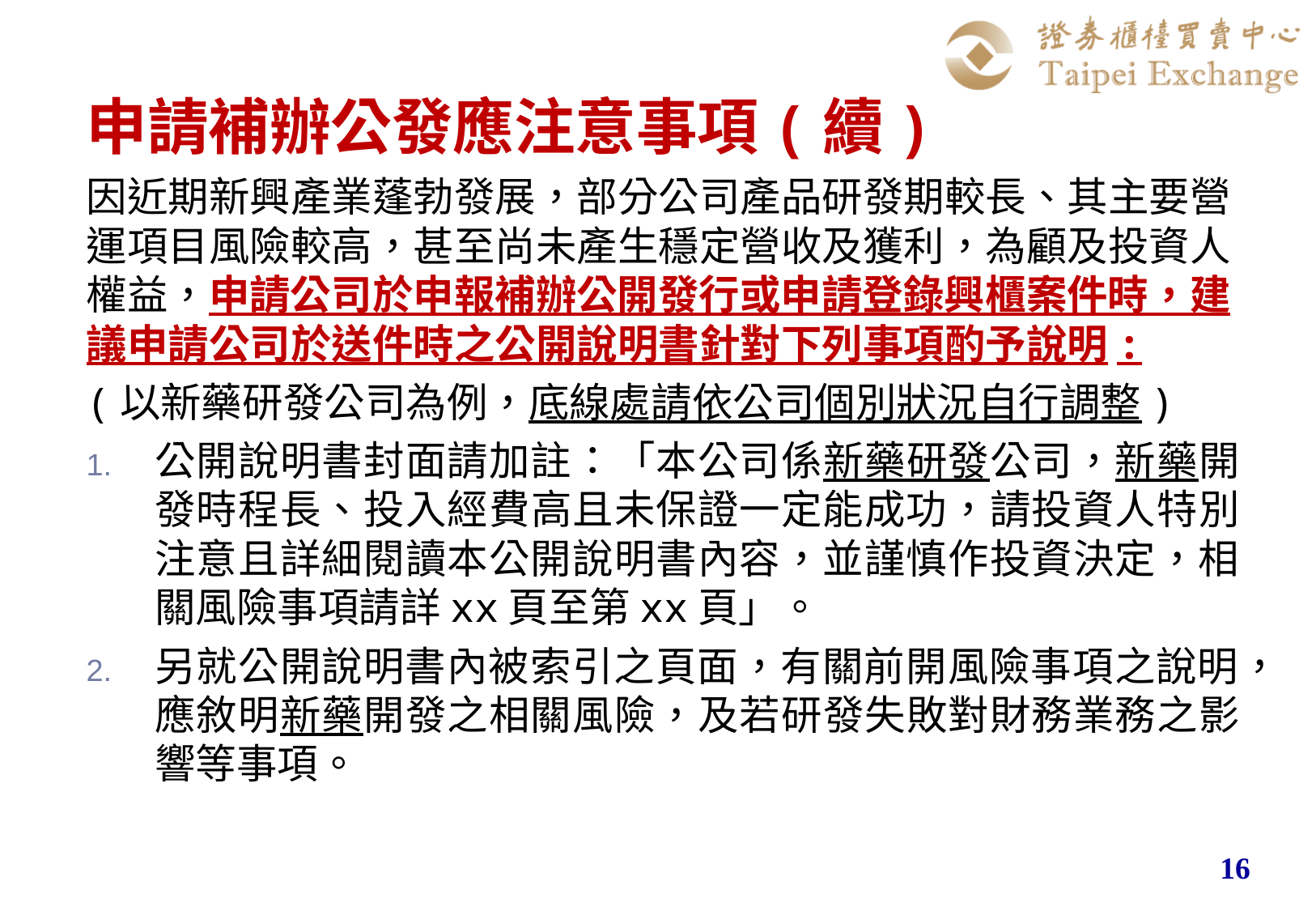

申請補辦公發應注意事項(續)
因近期新興產業蓬勃發展，部分公司產品研發期較長、其主要營運項目風險較高，甚至尚未產生穩定營收及獲利，為顧及投資人權益，申請公司於申報補辦公開發行或申請登錄興櫃案件時，建議申請公司於送件時之公開說明書針對下列事項酌予說明:
(以新藥研發公司為例，底線處請依公司個別狀況自行調整)
公開說明書封面請加註：「本公司係新藥研發公司，新藥開發時程長、投入經費高且未保證一定能成功，請投資人特別注意且詳細閱讀本公開說明書內容，並謹慎作投資決定，相關風險事項請詳xx頁至第xx頁」。
另就公開說明書內被索引之頁面，有關前開風險事項之說明，應敘明新藥開發之相關風險，及若研發失敗對財務業務之影響等事項。